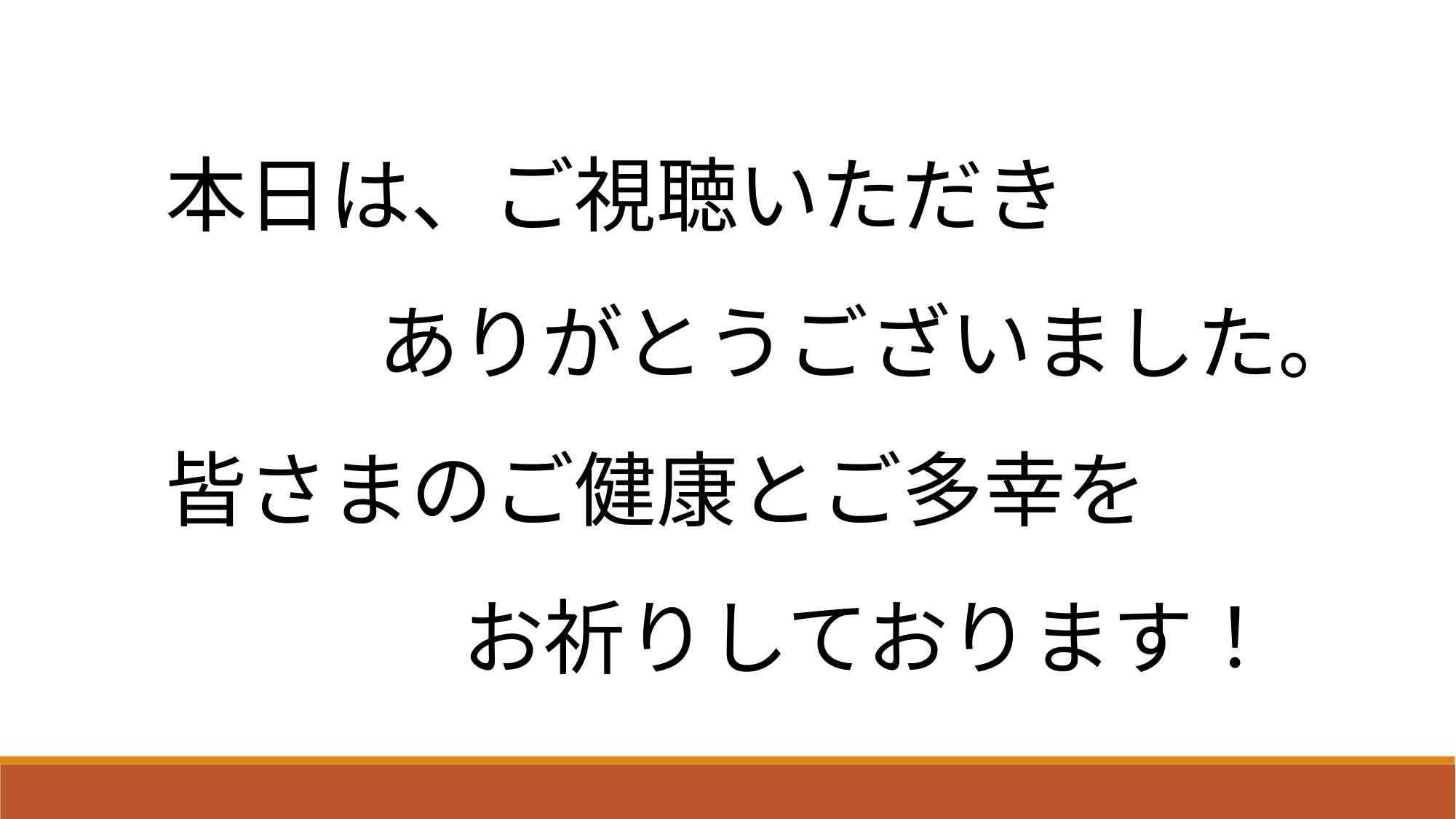

本日は、ご視聴いただき
ありがとうございました。
皆さまのご健康とご多幸を
お祈りしております！